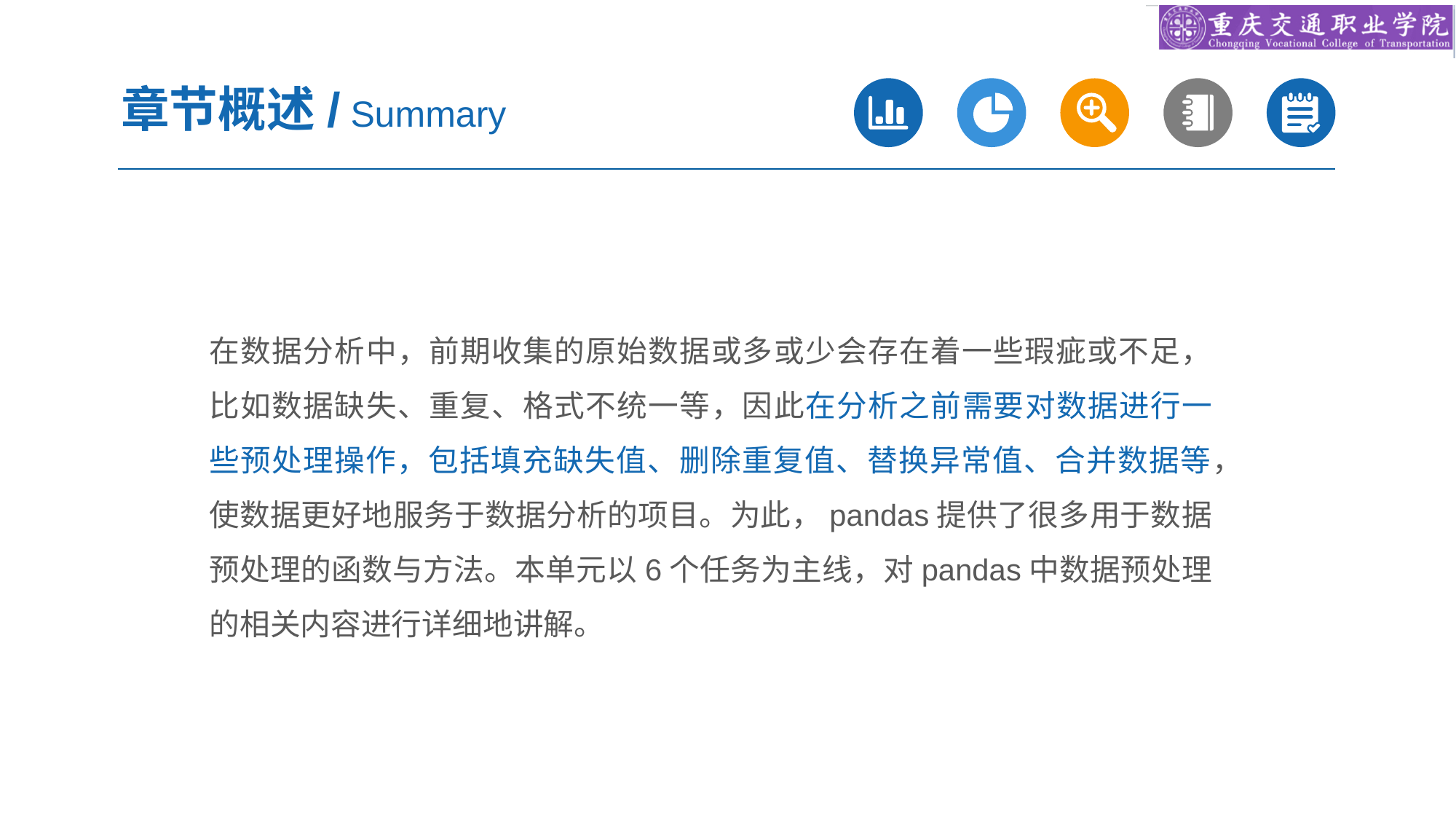

章节概述/ Summary
在数据分析中，前期收集的原始数据或多或少会存在着一些瑕疵或不足，比如数据缺失、重复、格式不统一等，因此在分析之前需要对数据进行一些预处理操作，包括填充缺失值、删除重复值、替换异常值、合并数据等，使数据更好地服务于数据分析的项目。为此，pandas提供了很多用于数据预处理的函数与方法。本单元以6个任务为主线，对pandas中数据预处理的相关内容进行详细地讲解。